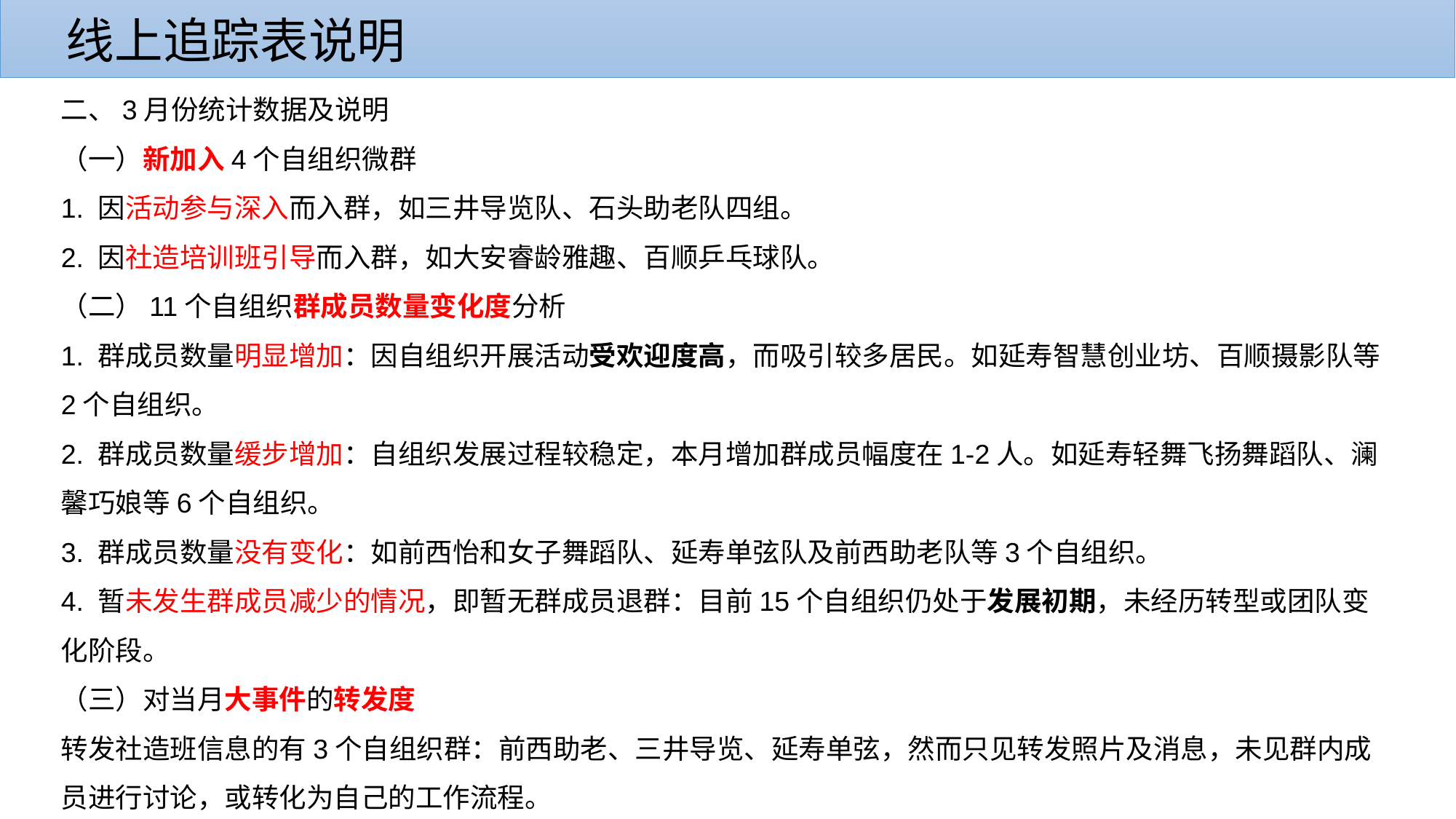

线上追踪表说明
二、3月份统计数据及说明
（一）新加入4个自组织微群
1. 因活动参与深入而入群，如三井导览队、石头助老队四组。
2. 因社造培训班引导而入群，如大安睿龄雅趣、百顺乒乓球队。
（二）11个自组织群成员数量变化度分析
1. 群成员数量明显增加：因自组织开展活动受欢迎度高，而吸引较多居民。如延寿智慧创业坊、百顺摄影队等2个自组织。
2. 群成员数量缓步增加：自组织发展过程较稳定，本月增加群成员幅度在1-2人。如延寿轻舞飞扬舞蹈队、澜馨巧娘等6个自组织。
3. 群成员数量没有变化：如前西怡和女子舞蹈队、延寿单弦队及前西助老队等3个自组织。
4. 暂未发生群成员减少的情况，即暂无群成员退群：目前15个自组织仍处于发展初期，未经历转型或团队变化阶段。
（三）对当月大事件的转发度
转发社造班信息的有3个自组织群：前西助老、三井导览、延寿单弦，然而只见转发照片及消息，未见群内成员进行讨论，或转化为自己的工作流程。